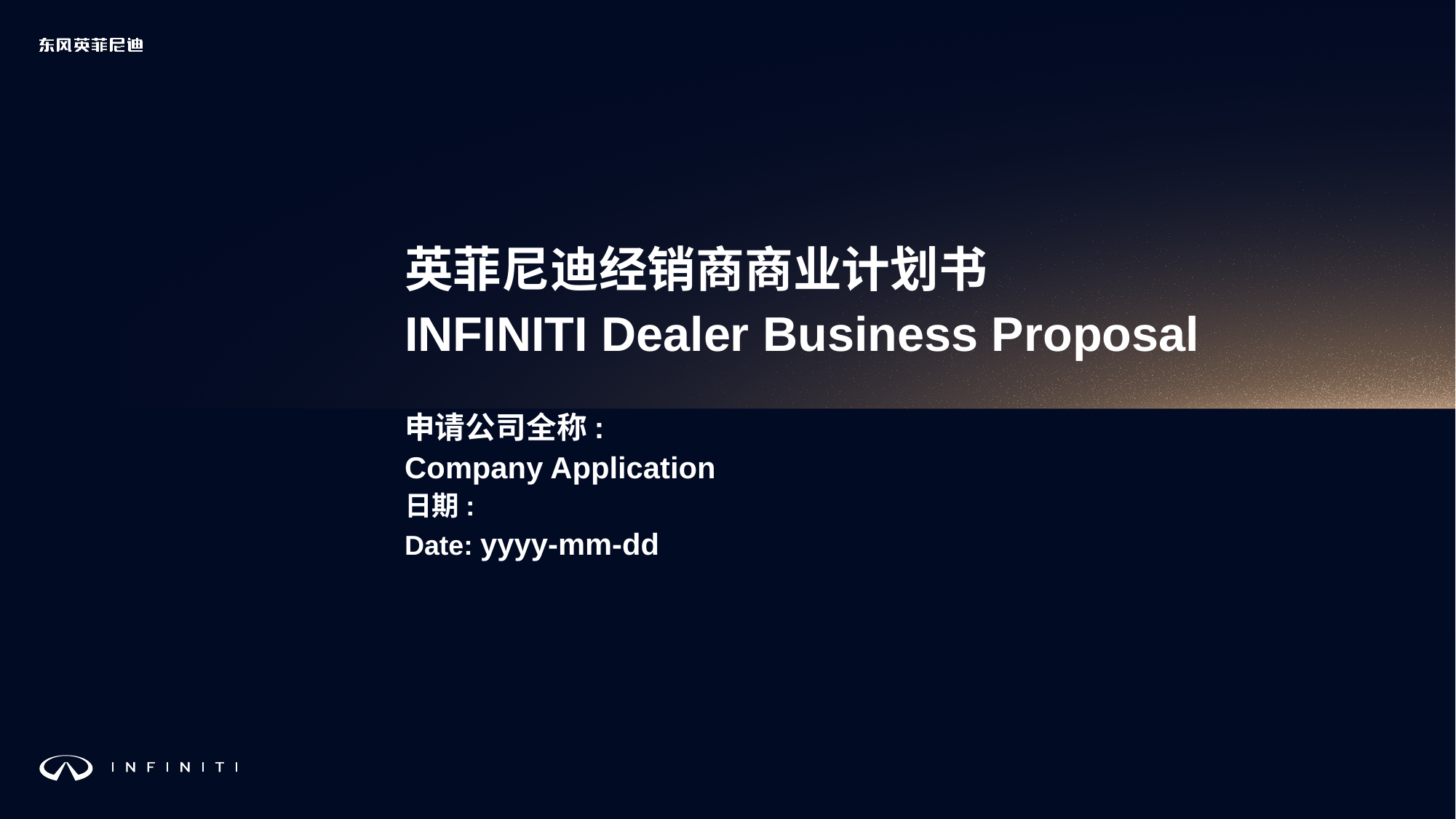

英菲尼迪经销商商业计划书
INFINITI Dealer Business Proposal
申请公司全称:
Company Application
日期:
Date: yyyy-mm-dd